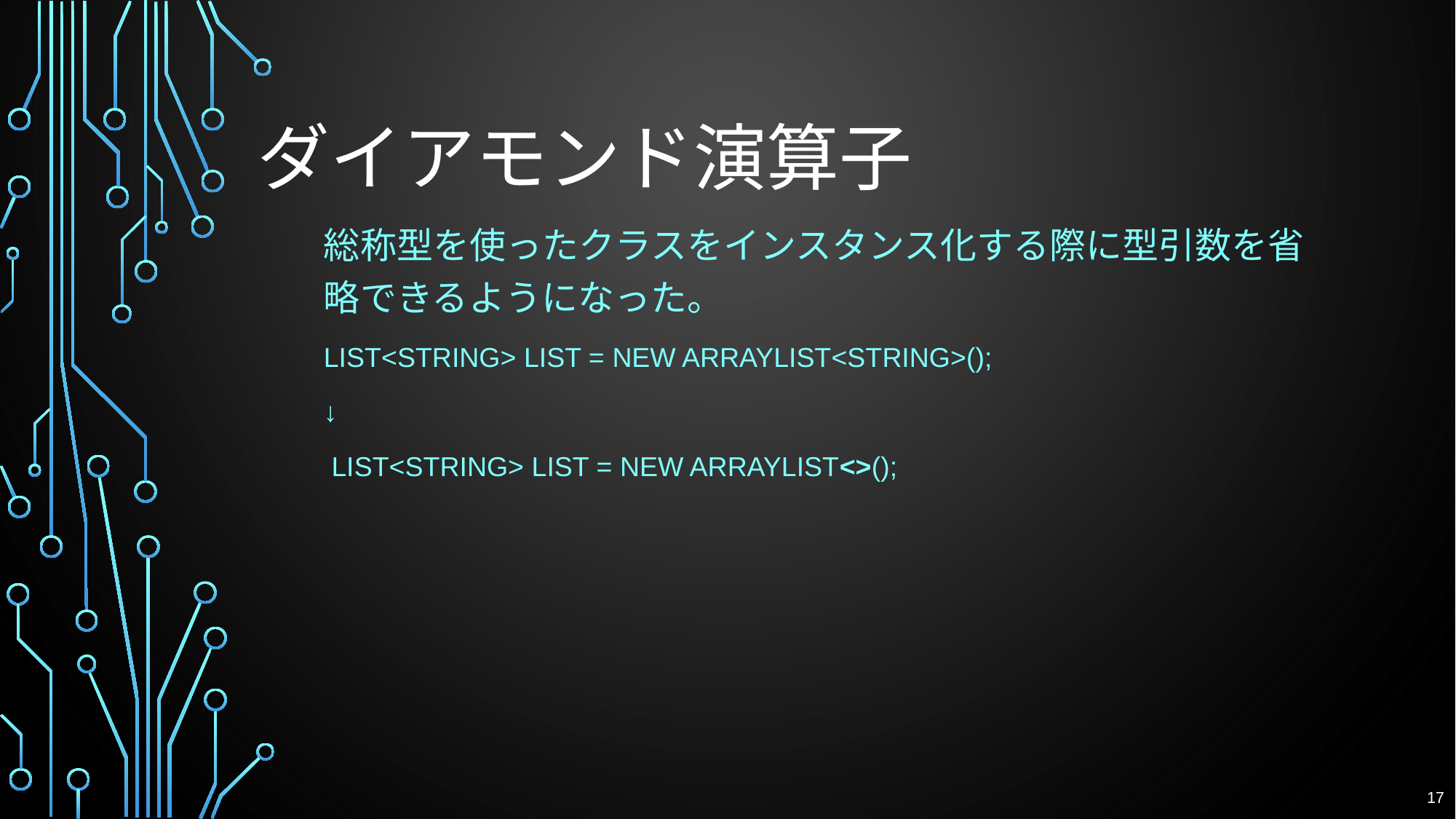

# ダイアモンド演算子

総称型を使ったクラスをインスタンス化する際に型引数を省略できるようになった。
List<String> list = new ArrayList<String>();
↓
 List<String> list = new ArrayList<>();

17